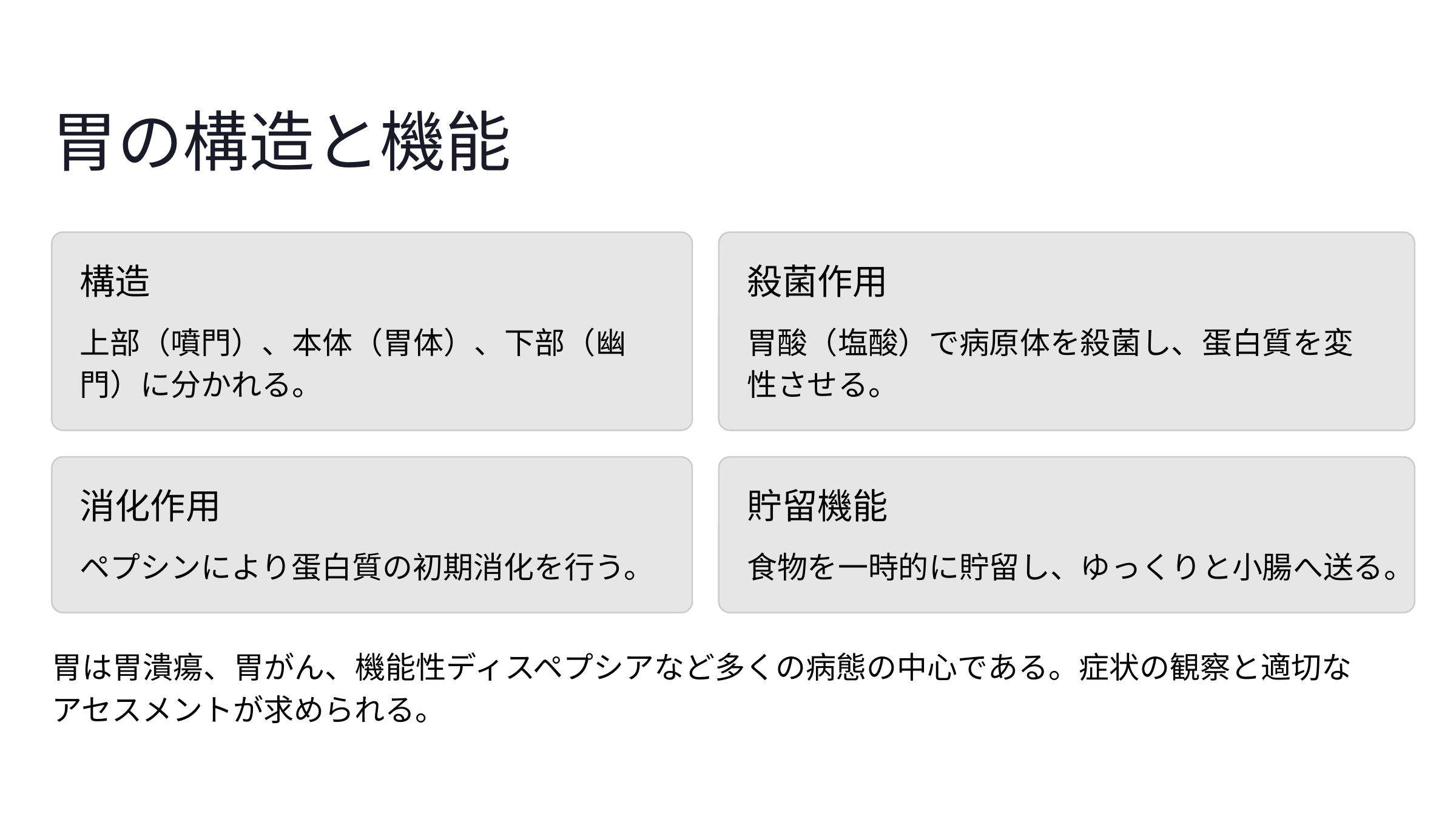

胃の構造と機能

構造
殺菌作用
上部（噴門）、本体（胃体）、下部（幽門）に分かれる。
胃酸（塩酸）で病原体を殺菌し、蛋白質を変性させる。

消化作用
貯留機能
ペプシンにより蛋白質の初期消化を行う。
食物を一時的に貯留し、ゆっくりと小腸へ送る。
胃は胃潰瘍、胃がん、機能性ディスペプシアなど多くの病態の中心である。症状の観察と適切なアセスメントが求められる。